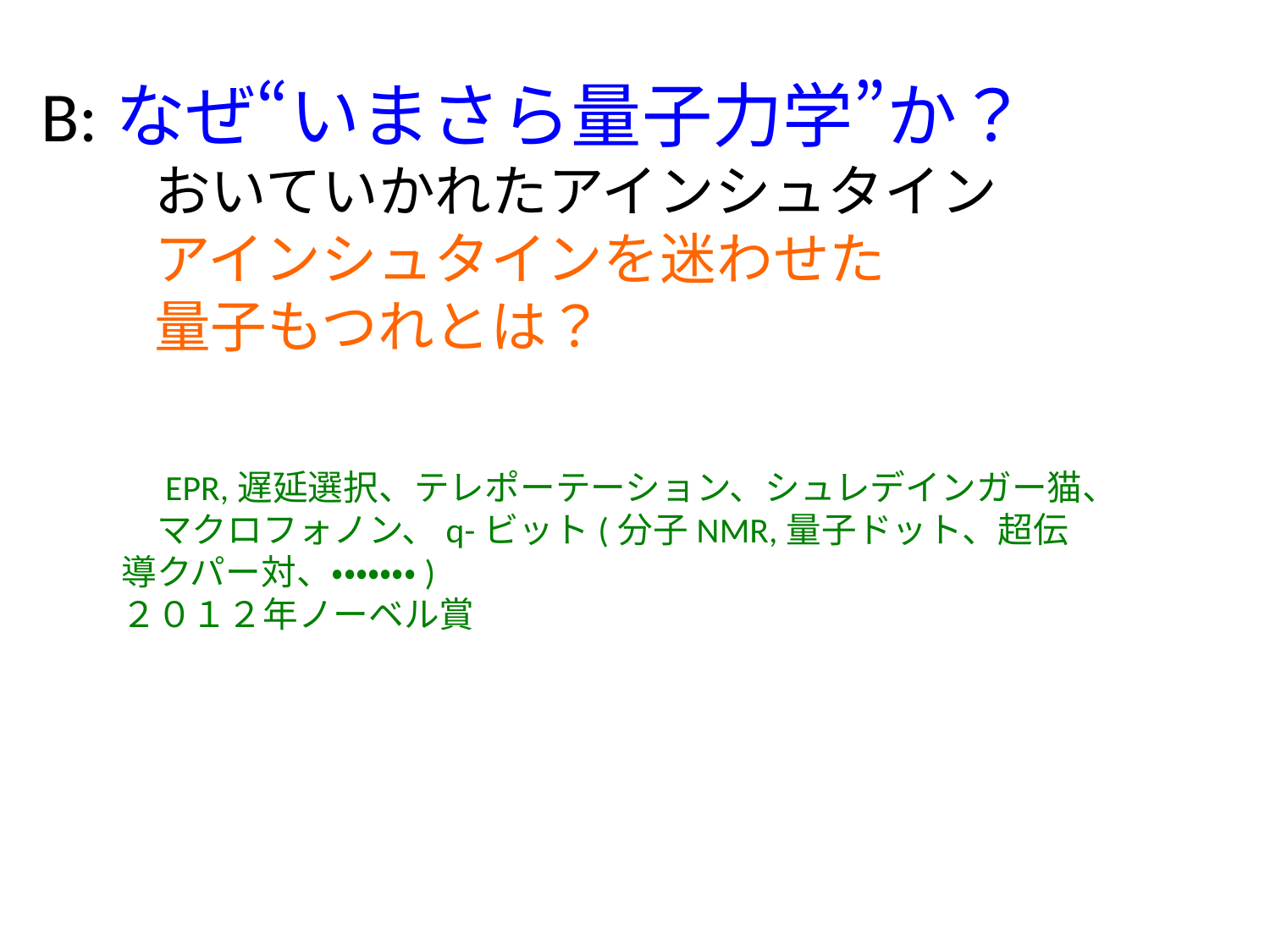

B:なぜ“いまさら量子力学”か？
　　おいていかれたアインシュタイン
　　アインシュタインを迷わせた
　　量子もつれとは？
　EPR,遅延選択、テレポーテーション、シュレデインガー猫、
　マクロフォノン、q-ビット(分子NMR,量子ドット、超伝導クパー対、・・・・・・・)
２０１２年ノーベル賞